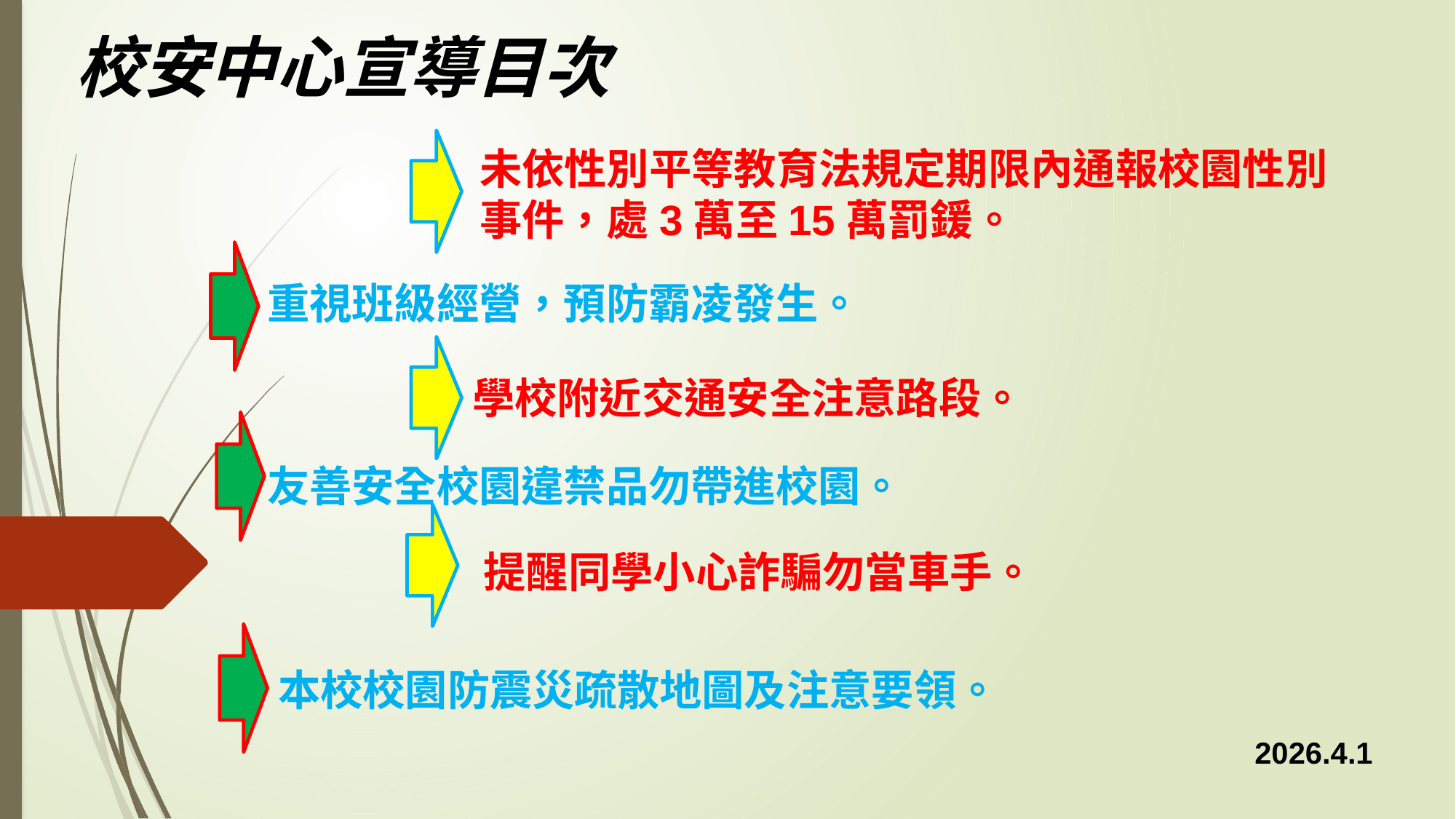

校安中心宣導目次

        未依性別平等教育法規定期限內通報校園性別
        事件，處3萬至15萬罰鍰。

重視班級經營，預防霸凌發生。

學校附近交通安全注意路段。

友善安全校園違禁品勿帶進校園。

提醒同學小心詐騙勿當車手。

本校校園防震災疏散地圖及注意要領。
2026.4.1